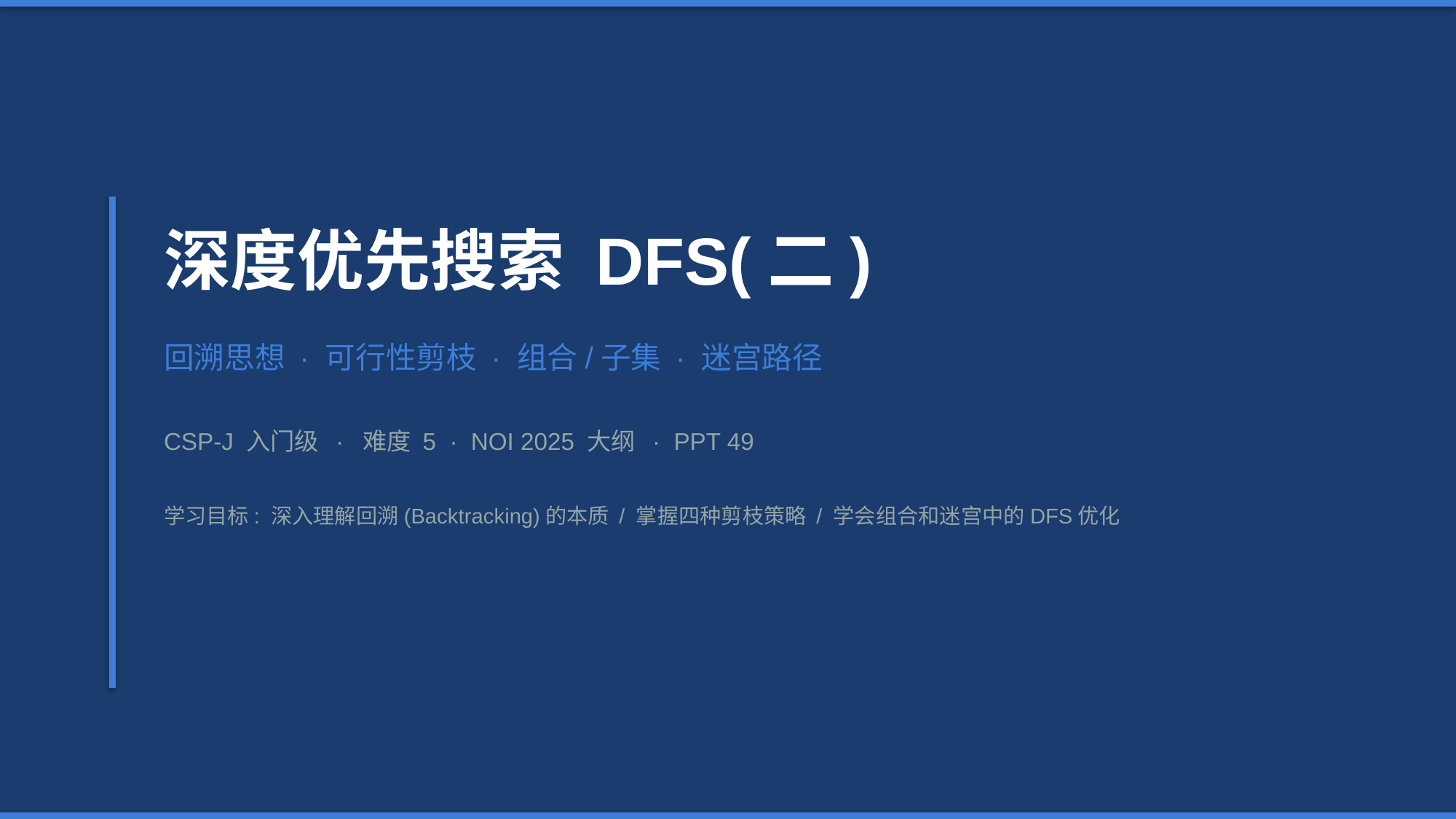

深度优先搜索 DFS(二)
回溯思想 · 可行性剪枝 · 组合/子集 · 迷宫路径
CSP-J 入门级  ·  难度 5  ·  NOI 2025 大纲  ·  PPT 49
学习目标: 深入理解回溯(Backtracking)的本质 / 掌握四种剪枝策略 / 学会组合和迷宫中的DFS优化